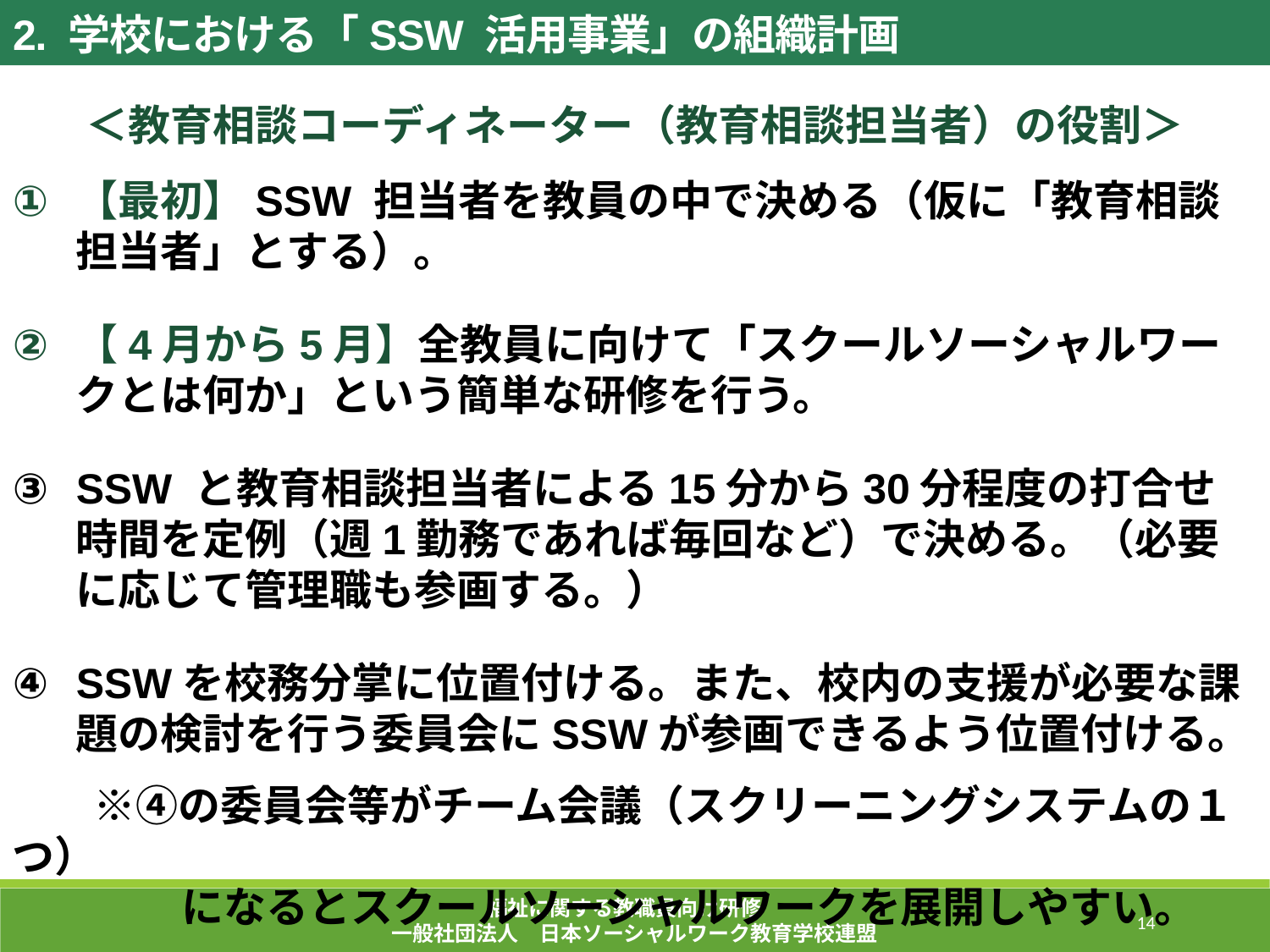

2. 学校における「SSW 活用事業」の組織計画
＜教育相談コーディネーター（教育相談担当者）の役割＞
【最初】SSW 担当者を教員の中で決める（仮に「教育相談担当者」とする）。
【4月から5月】全教員に向けて「スクールソーシャルワークとは何か」という簡単な研修を行う。
SSW と教育相談担当者による15分から30分程度の打合せ時間を定例（週1勤務であれば毎回など）で決める。（必要に応じて管理職も参画する。）
SSWを校務分掌に位置付ける。また、校内の支援が必要な課題の検討を行う委員会にSSWが参画できるよう位置付ける。
   　※④の委員会等がチーム会議（スクリーニングシステムの１つ）
　　　　になるとスクールソーシャルワークを展開しやすい。
福祉に関する教職員向け研修
一般社団法人　日本ソーシャルワーク教育学校連盟
14